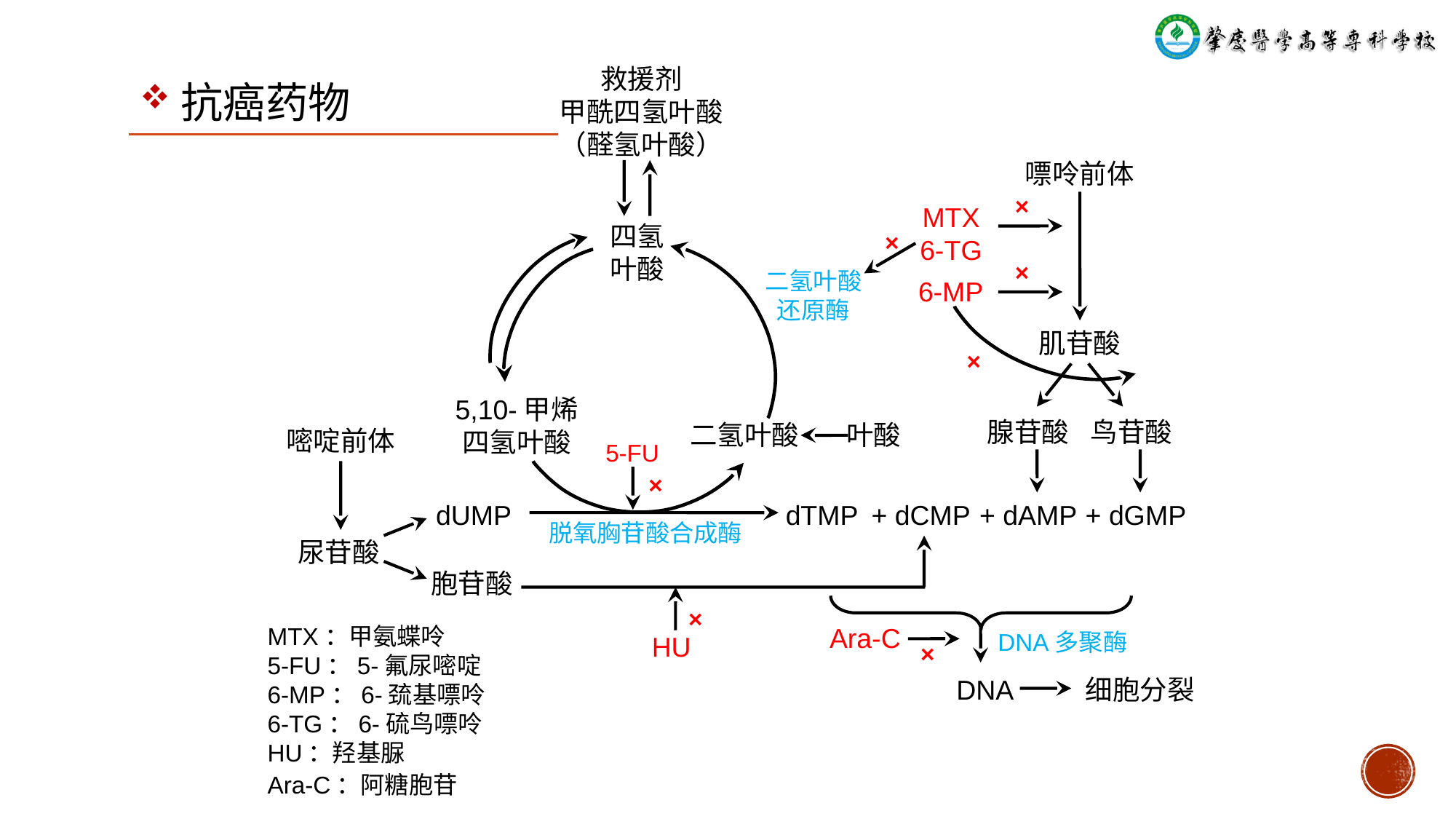

救援剂
甲酰四氢叶酸
（醛氢叶酸）
# 抗癌药物
嘌呤前体

×

MTX
6-TG

四氢叶酸
×

×

二氢叶酸还原酶
6-MP
肌苷酸
×

5,10-甲烯四氢叶酸
腺苷酸
鸟苷酸

二氢叶酸
叶酸
嘧啶前体
5-FU

×

dUMP
dTMP
+ dCMP
+ dAMP
+ dGMP
脱氧胸苷酸合成酶

尿苷酸

胞苷酸

×

Ara-C
MTX：甲氨蝶呤
5-FU：5-氟尿嘧啶
6-MP：6-巯基嘌呤
6-TG：6-硫鸟嘌呤
HU：羟基脲
Ara-C：阿糖胞苷
DNA多聚酶
HU

×

DNA
细胞分裂